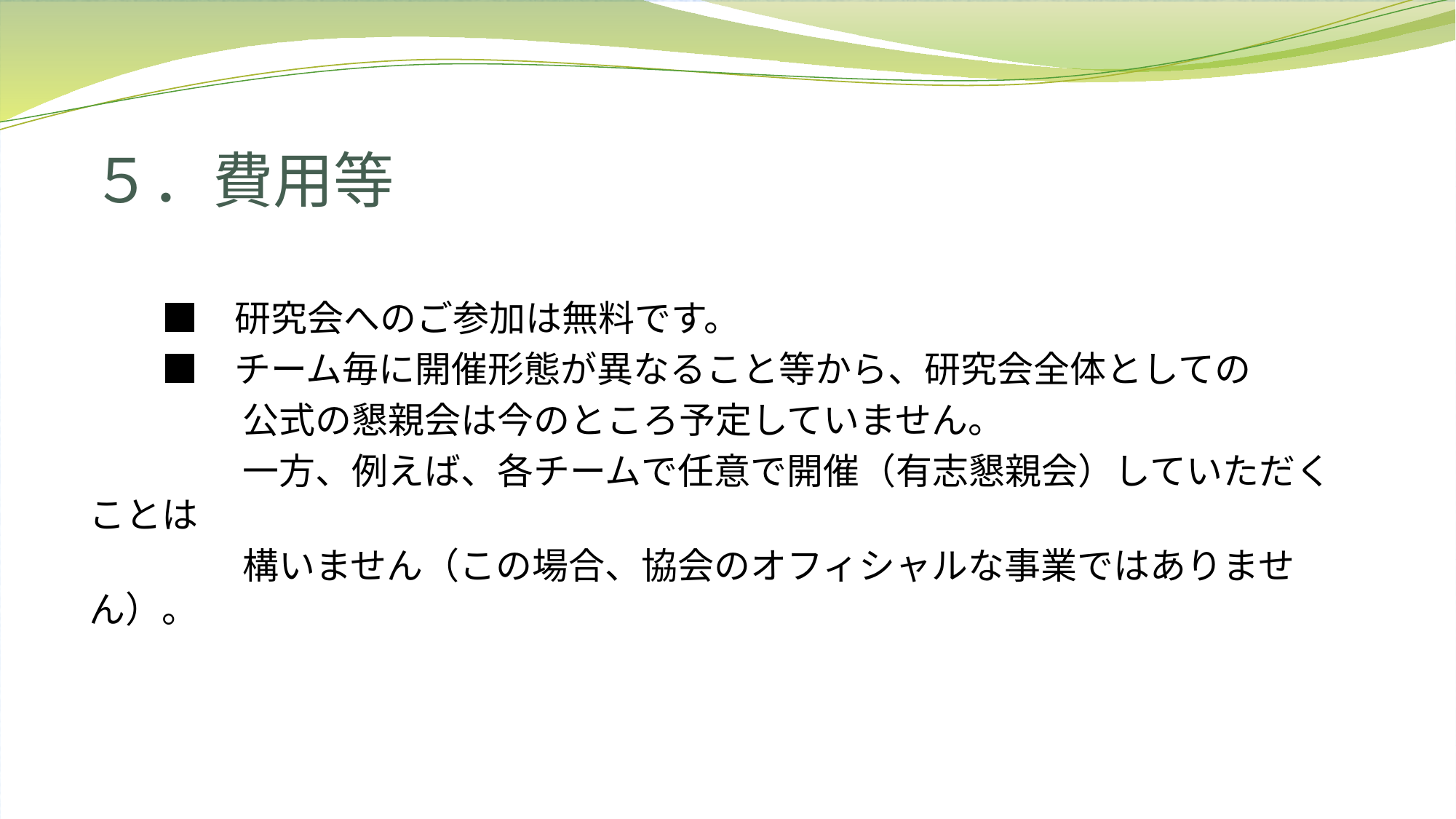

# ５．費用等
　　■　研究会へのご参加は無料です。
　　■　チーム毎に開催形態が異なること等から、研究会全体としての
　　　　 公式の懇親会は今のところ予定していません。
　　　　 一方、例えば、各チームで任意で開催（有志懇親会）していただくことは
　　　　 構いません（この場合、協会のオフィシャルな事業ではありません）。